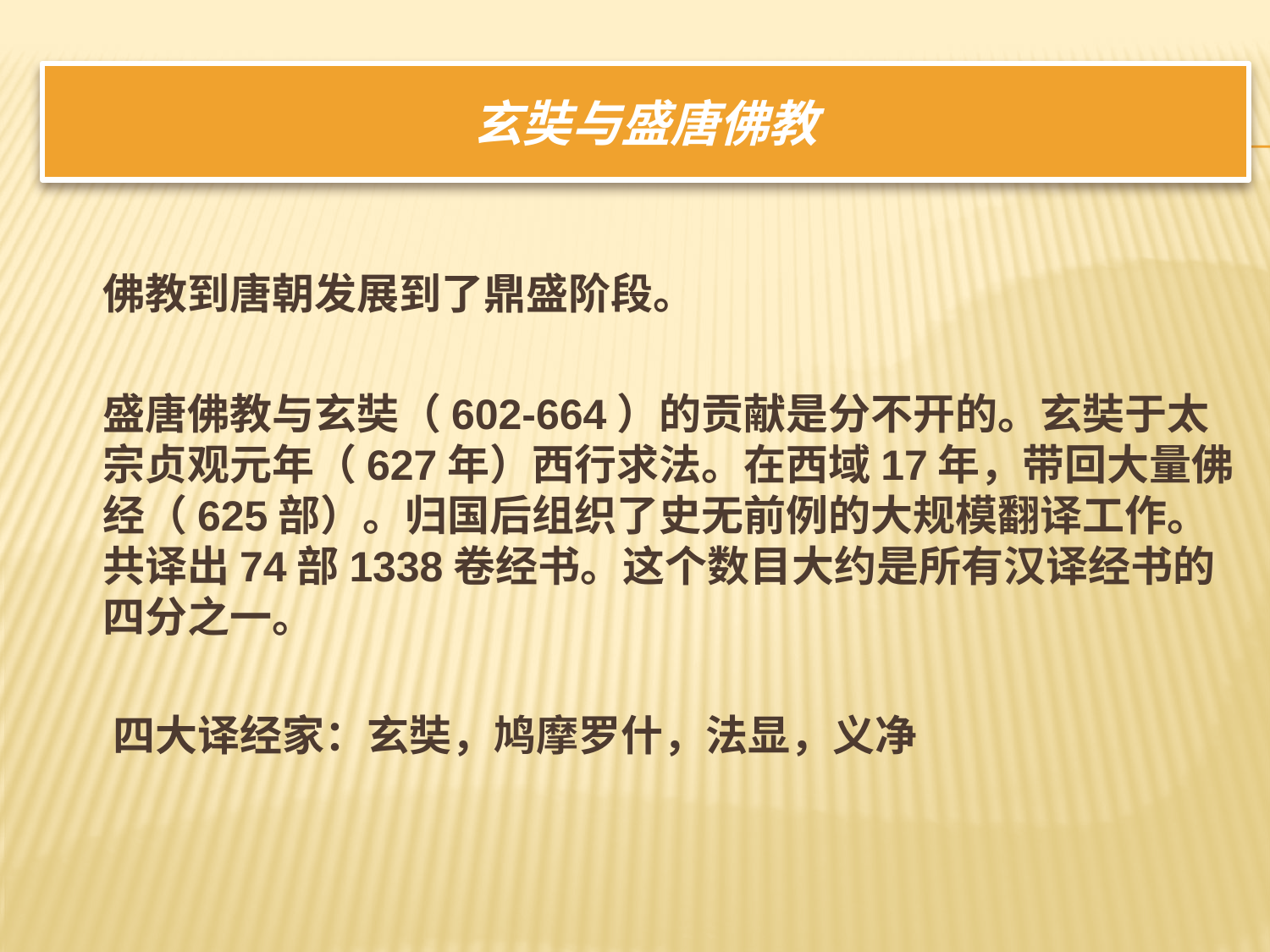

# 玄奘与盛唐佛教
	佛教到唐朝发展到了鼎盛阶段。

	盛唐佛教与玄奘（602-664）的贡献是分不开的。玄奘于太宗贞观元年（627年）西行求法。在西域17年，带回大量佛经（625部）。归国后组织了史无前例的大规模翻译工作。共译出74部1338卷经书。这个数目大约是所有汉译经书的四分之一。

     四大译经家：玄奘，鸠摩罗什，法显，义净